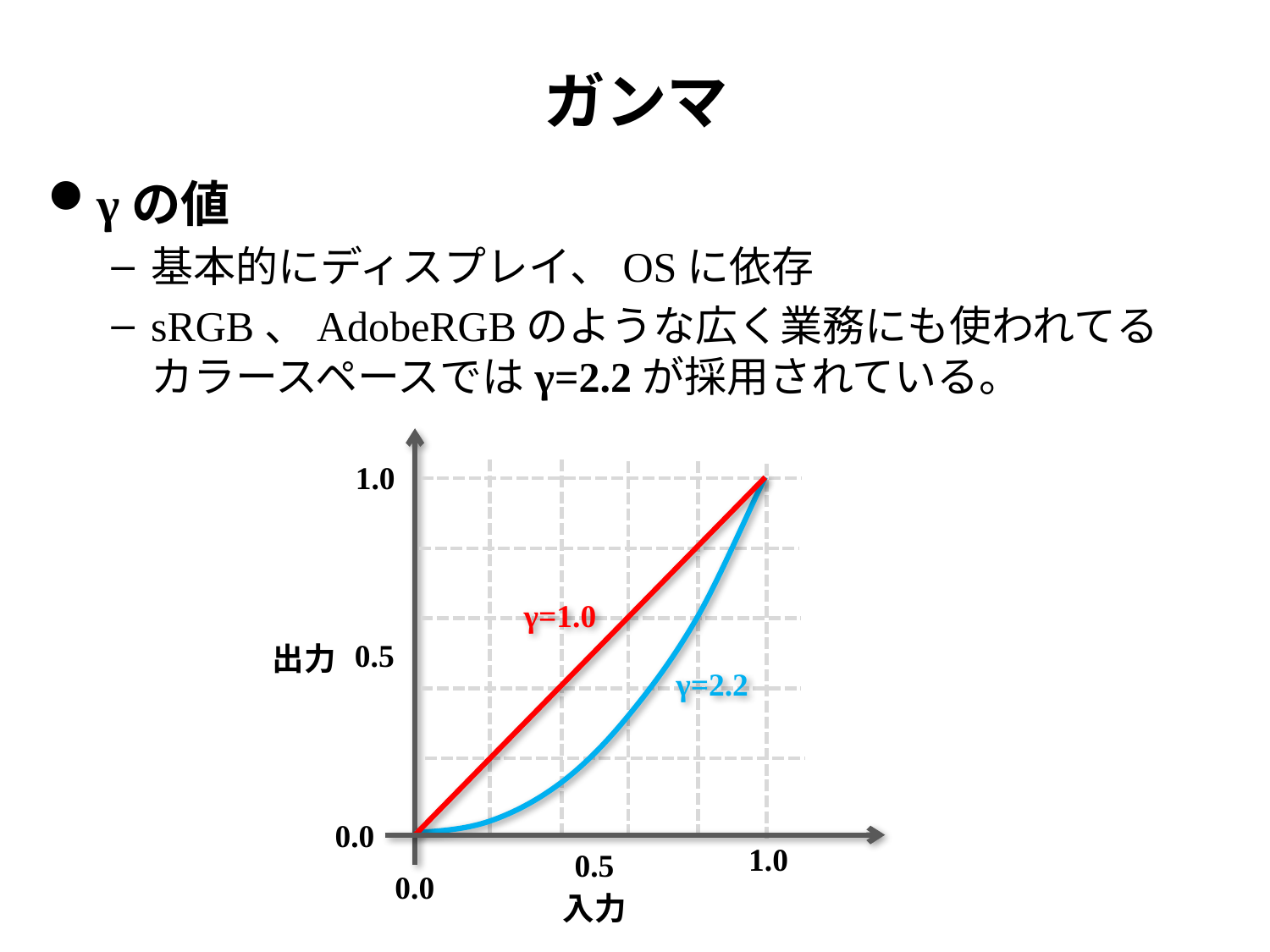

# ガンマ
γの値
基本的にディスプレイ、OSに依存
sRGB、AdobeRGBのような広く業務にも使われてるカラースペースではγ=2.2が採用されている。
1.0

γ=1.0
0.5
出力
γ=2.2
0.0
1.0
0.5
0.0
入力